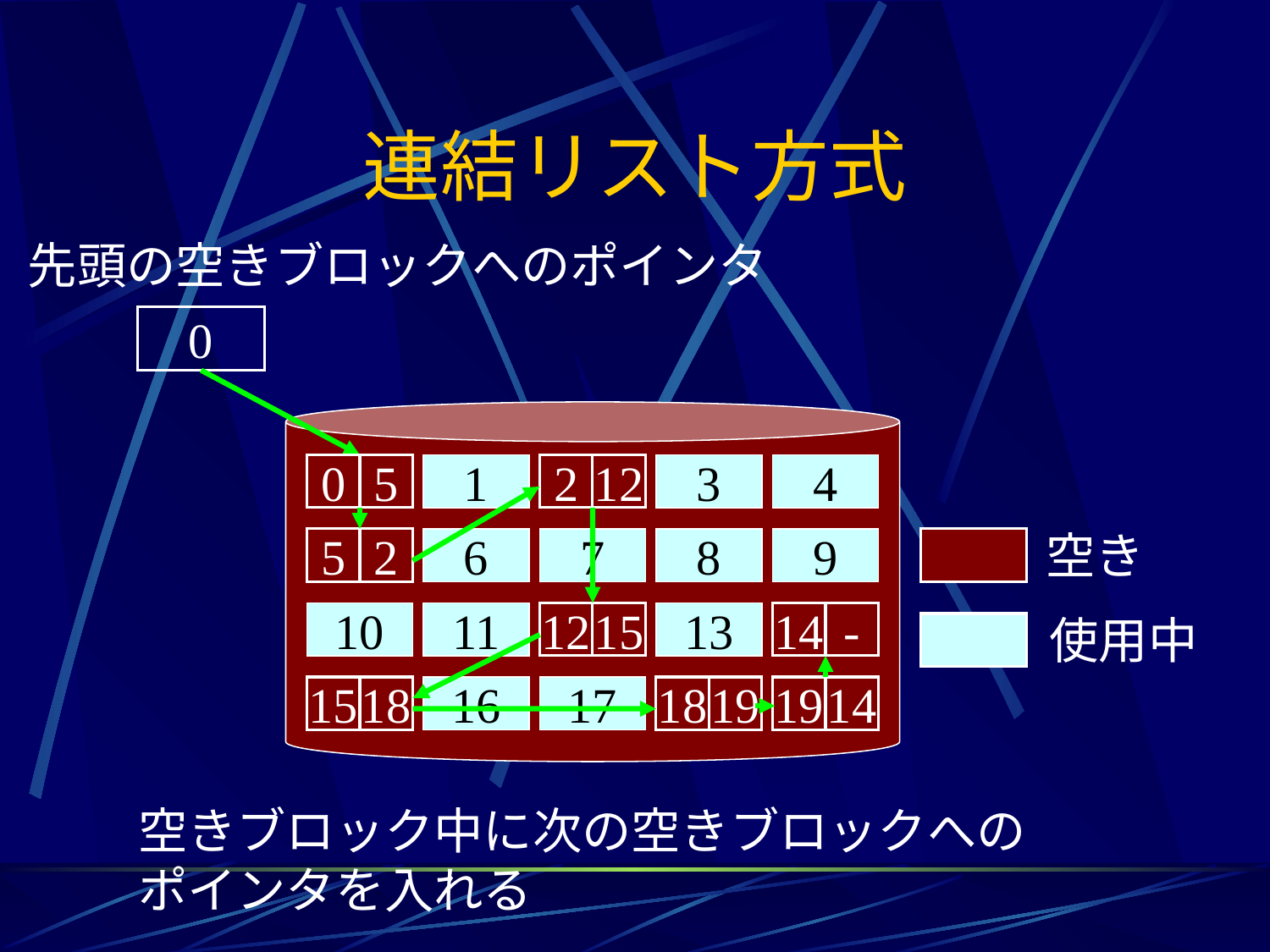

# 連結リスト方式
先頭の空きブロックへのポインタ
0

0
1
2
3
4
5
6
7
8
9
10
11
12
13
14
15
16
17
18
19
0
5
2
12
5
2
12
15
14
-
15
18
18
19
19
14

空き

使用中

空きブロック中に次の空きブロックへの
ポインタを入れる